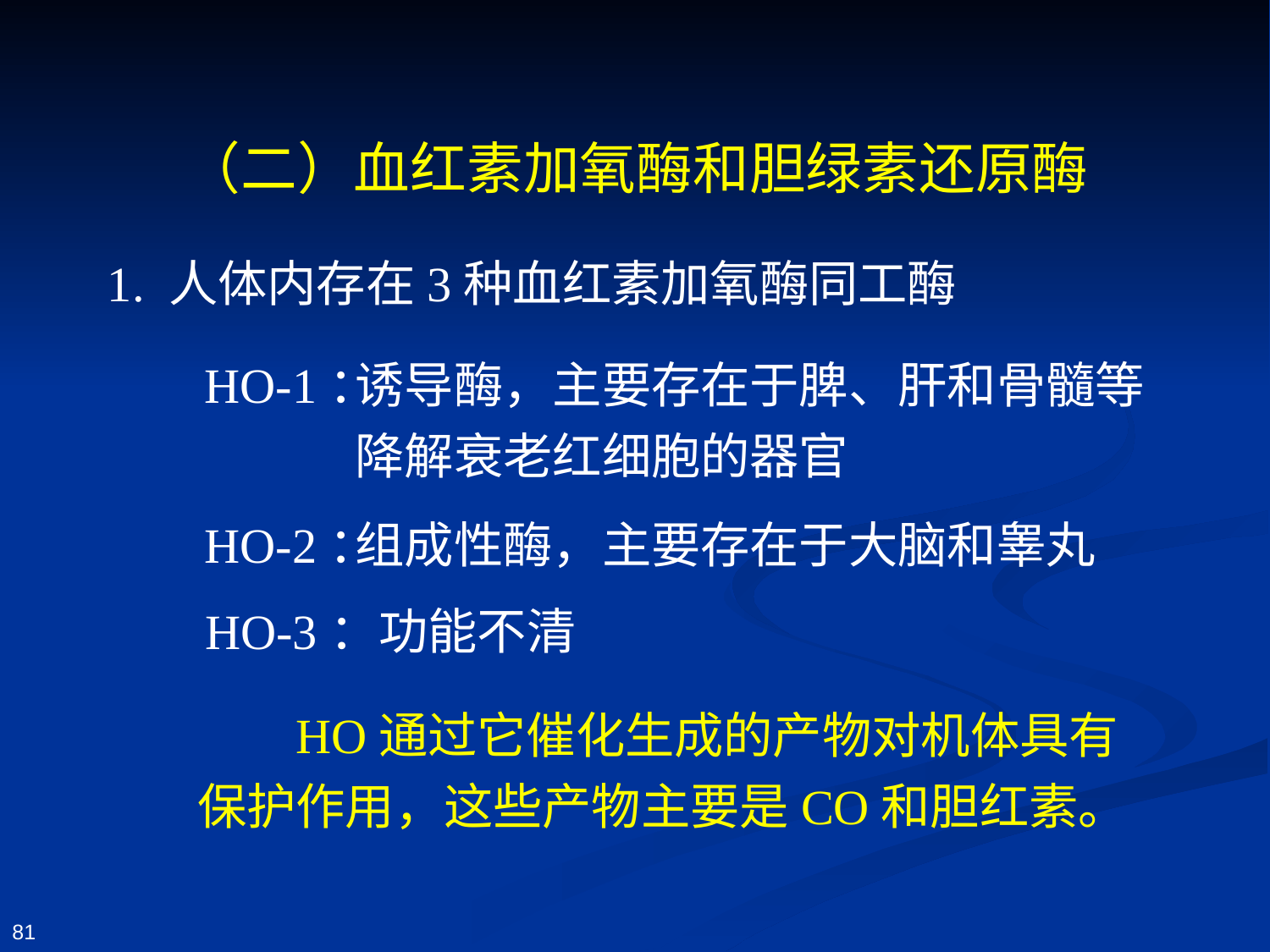

# （二）血红素加氧酶和胆绿素还原酶
1. 人体内存在3种血红素加氧酶同工酶
诱导酶，主要存在于脾、肝和骨髓等降解衰老红细胞的器官
HO-1：
组成性酶，主要存在于大脑和睾丸
HO-2：
HO-3：功能不清
        HO通过它催化生成的产物对机体具有保护作用，这些产物主要是CO和胆红素。
81